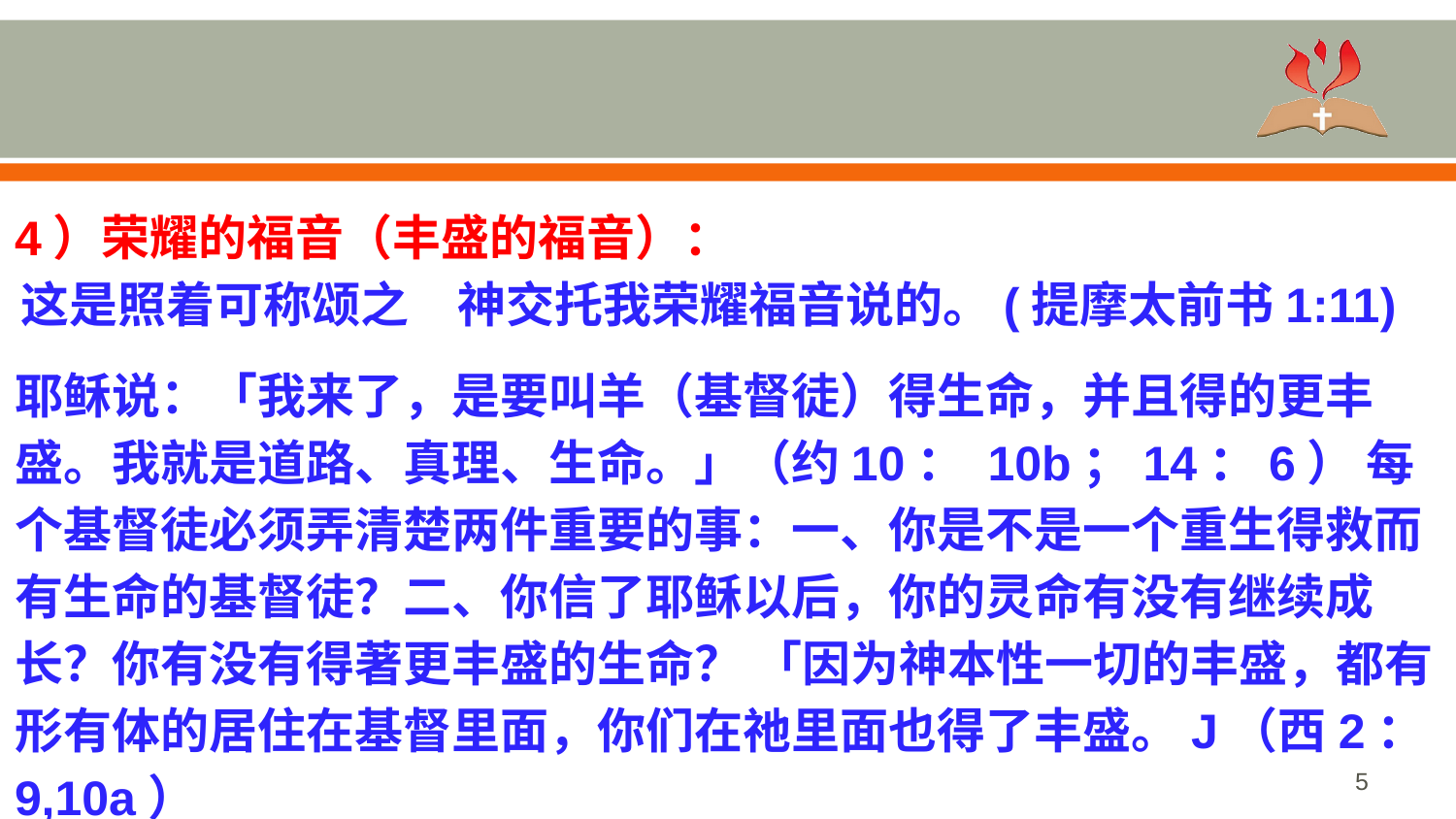

4）荣耀的福音（丰盛的福音）：
 这是照着可称颂之　神交托我荣耀福音说的。(提摩太前书1:11)
耶稣说：「我来了，是要叫羊（基督徒）得生命，并且得的更丰盛。我就是道路、真理、生命。」（约10： 10b；14：6） 每个基督徒必须弄清楚两件重要的事：一、你是不是一个重生得救而有生命的基督徒？二、你信了耶稣以后，你的灵命有没有继续成长？你有没有得著更丰盛的生命？ 「因为神本性一切的丰盛，都有形有体的居住在基督里面，你们在祂里面也得了丰盛。J（西2：9,10a）
5